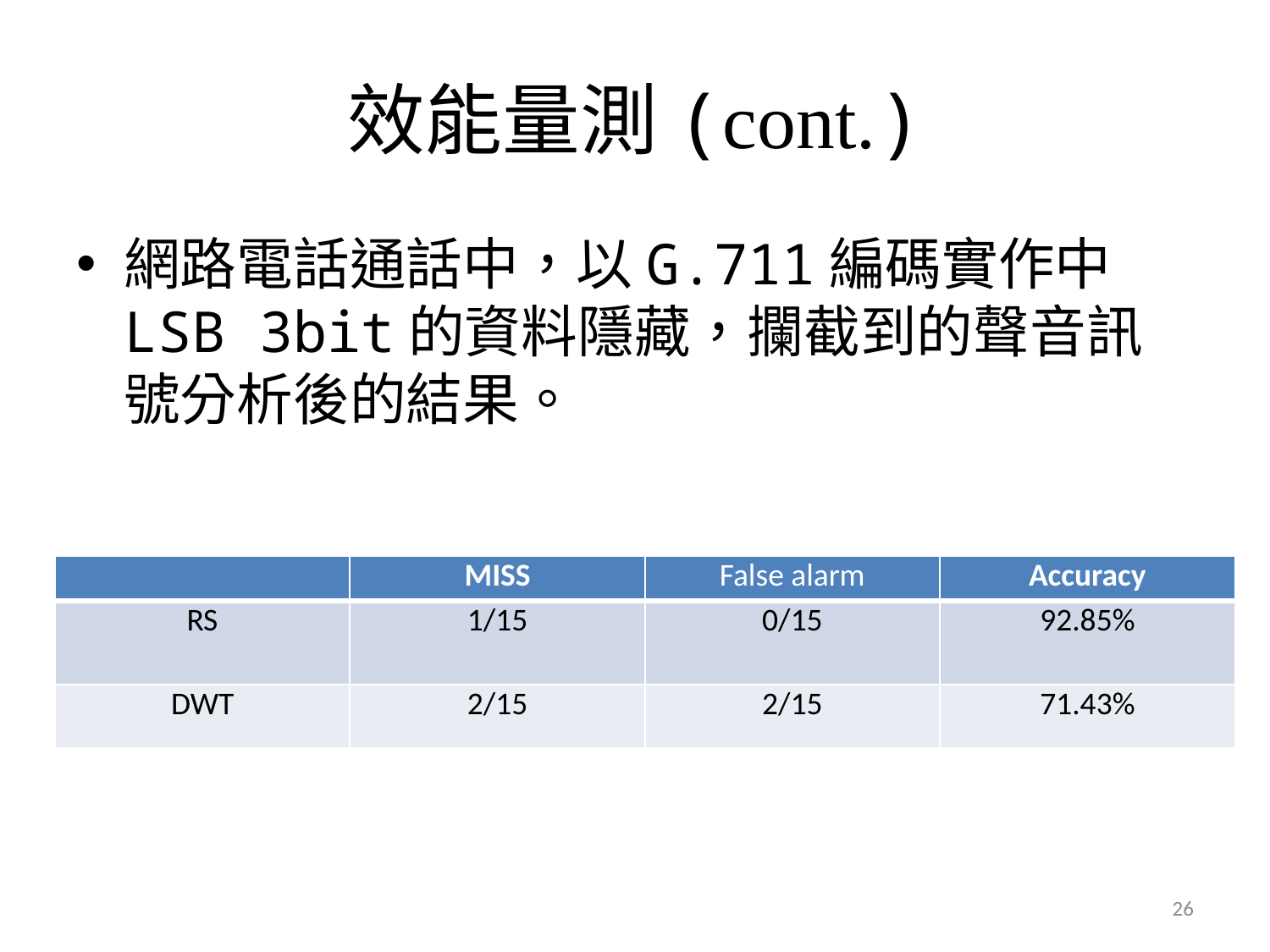

# 效能量測(cont.)
網路電話通話中，以G.711編碼實作中LSB 3bit的資料隱藏，攔截到的聲音訊號分析後的結果。
|  | MISS | False alarm | Accuracy |
| --- | --- | --- | --- |
| RS | 1/15 | 0/15 | 92.85% |
| DWT | 2/15 | 2/15 | 71.43% |
26